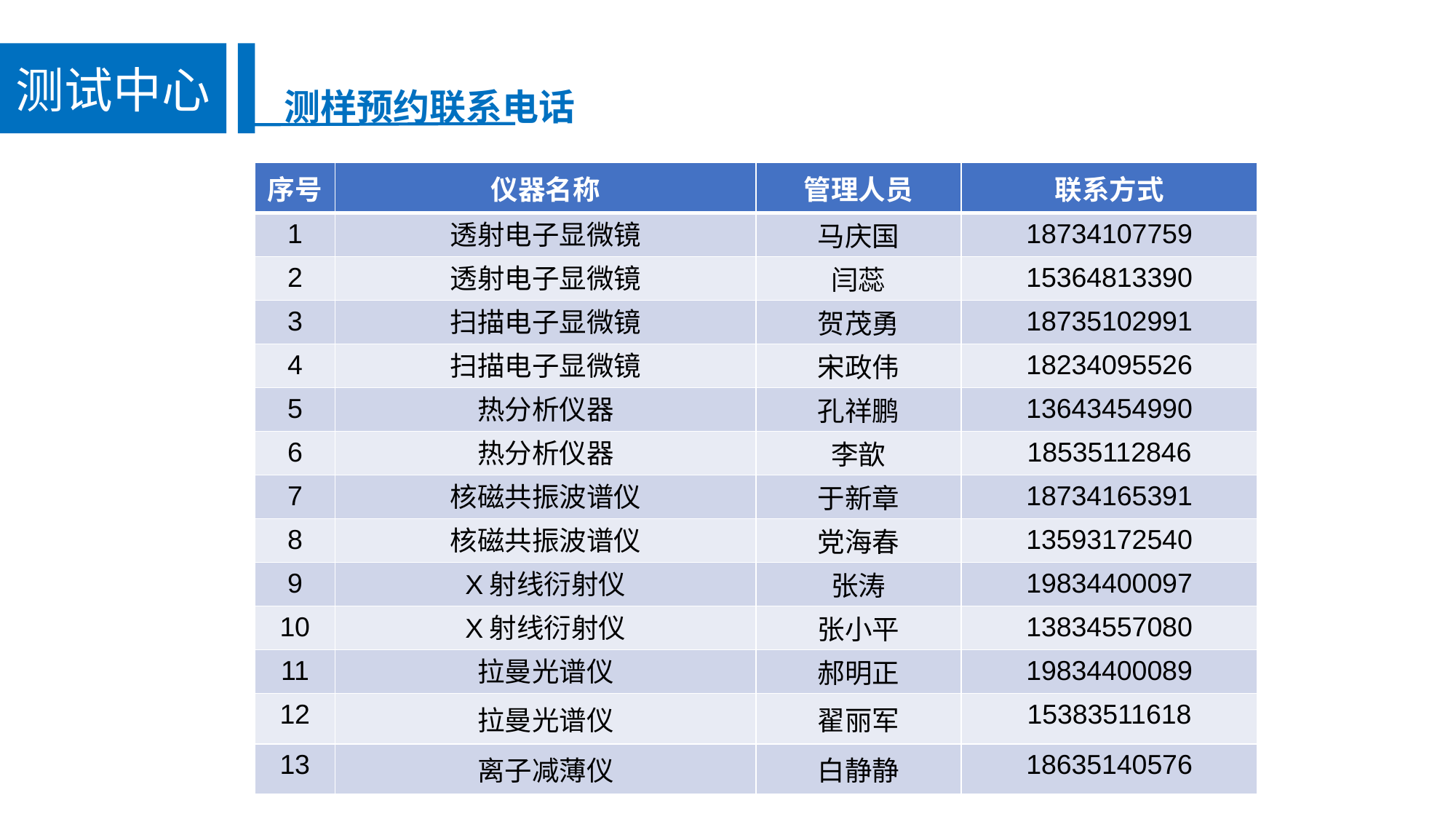

测试中心

测样预约联系电话
| 序号 | 仪器名称 | 管理人员 | 联系方式 |
| --- | --- | --- | --- |
| 1 | 透射电子显微镜 | 马庆国 | 18734107759 |
| 2 | 透射电子显微镜 | 闫蕊 | 15364813390 |
| 3 | 扫描电子显微镜 | 贺茂勇 | 18735102991 |
| 4 | 扫描电子显微镜 | 宋政伟 | 18234095526 |
| 5 | 热分析仪器 | 孔祥鹏 | 13643454990 |
| 6 | 热分析仪器 | 李歆 | 18535112846 |
| 7 | 核磁共振波谱仪 | 于新章 | 18734165391 |
| 8 | 核磁共振波谱仪 | 党海春 | 13593172540 |
| 9 | X射线衍射仪 | 张涛 | 19834400097 |
| 10 | X射线衍射仪 | 张小平 | 13834557080 |
| 11 | 拉曼光谱仪 | 郝明正 | 19834400089 |
| 12 | 拉曼光谱仪 | 翟丽军 | 15383511618 |
| 13 | 离子减薄仪 | 白静静 | 18635140576 |